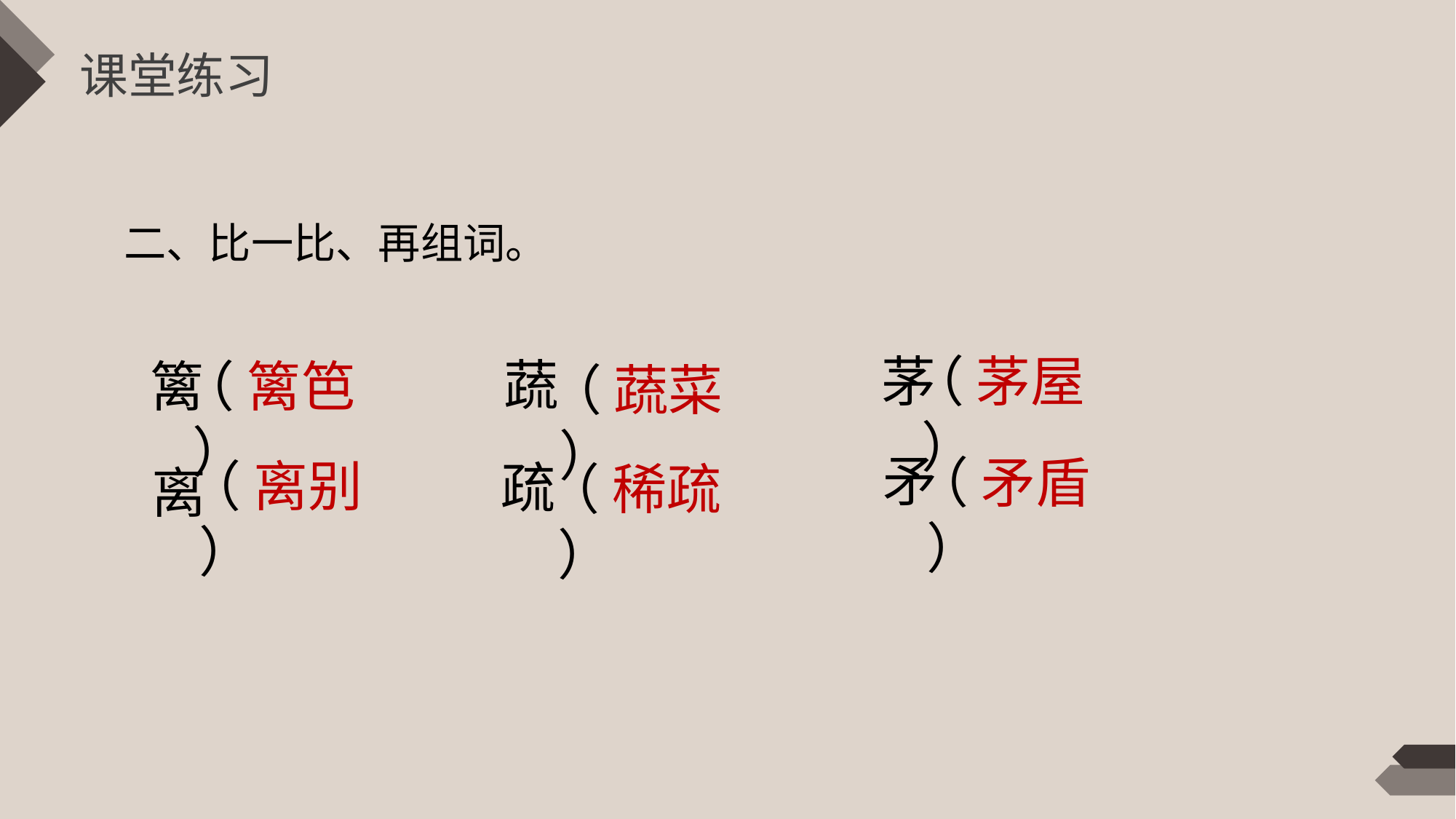

课堂练习
二、比一比、再组词。
茅
（ 茅屋 ）
蔬
（ 篱笆 ）
篱
（ 蔬菜 ）

矛
（ 矛盾 ）
（ 离别 ）
疏
（ 稀疏 ）
离